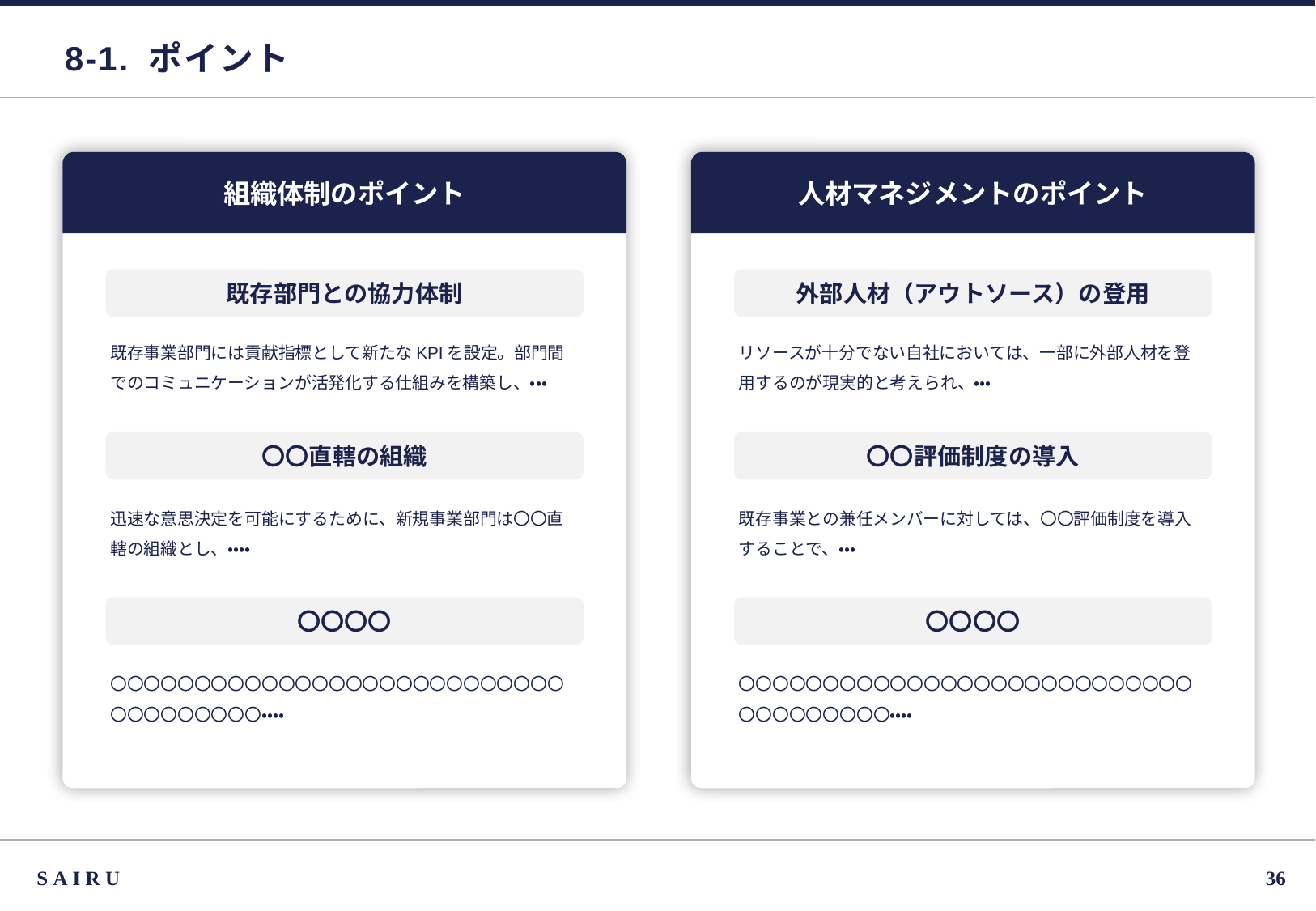

# 8-1. ポイント
組織体制のポイント
人材マネジメントのポイント

既存部門との協力体制
外部人材（アウトソース）の登用
既存事業部門には貢献指標として新たなKPIを設定。部門間でのコミュニケーションが活発化する仕組みを構築し、・・・
リソースが十分でない自社においては、一部に外部人材を登用するのが現実的と考えられ、・・・
〇〇直轄の組織
〇〇評価制度の導入
迅速な意思決定を可能にするために、新規事業部門は〇〇直轄の組織とし、・・・・
既存事業との兼任メンバーに対しては、〇〇評価制度を導入することで、・・・
〇〇〇〇
〇〇〇〇
〇〇〇〇〇〇〇〇〇〇〇〇〇〇〇〇〇〇〇〇〇〇〇〇〇〇〇〇〇〇〇〇〇〇〇〇・・・・
〇〇〇〇〇〇〇〇〇〇〇〇〇〇〇〇〇〇〇〇〇〇〇〇〇〇〇〇〇〇〇〇〇〇〇〇・・・・
SAIRU
36